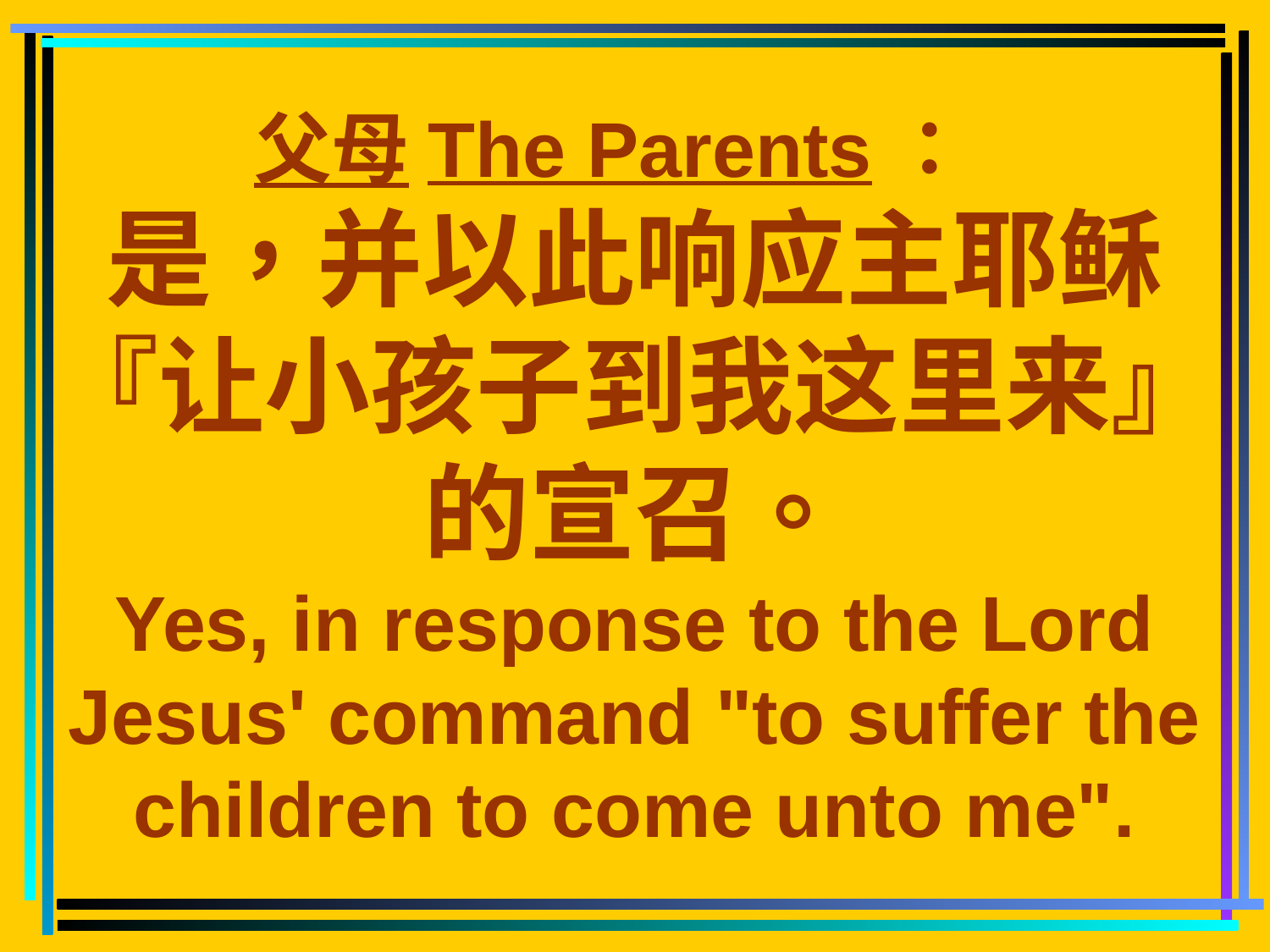

# 父母The Parents： 是，并以此响应主耶稣 『让小孩子到我这里来』的宣召。 Yes, in response to the Lord Jesus' command "to suffer the children to come unto me".